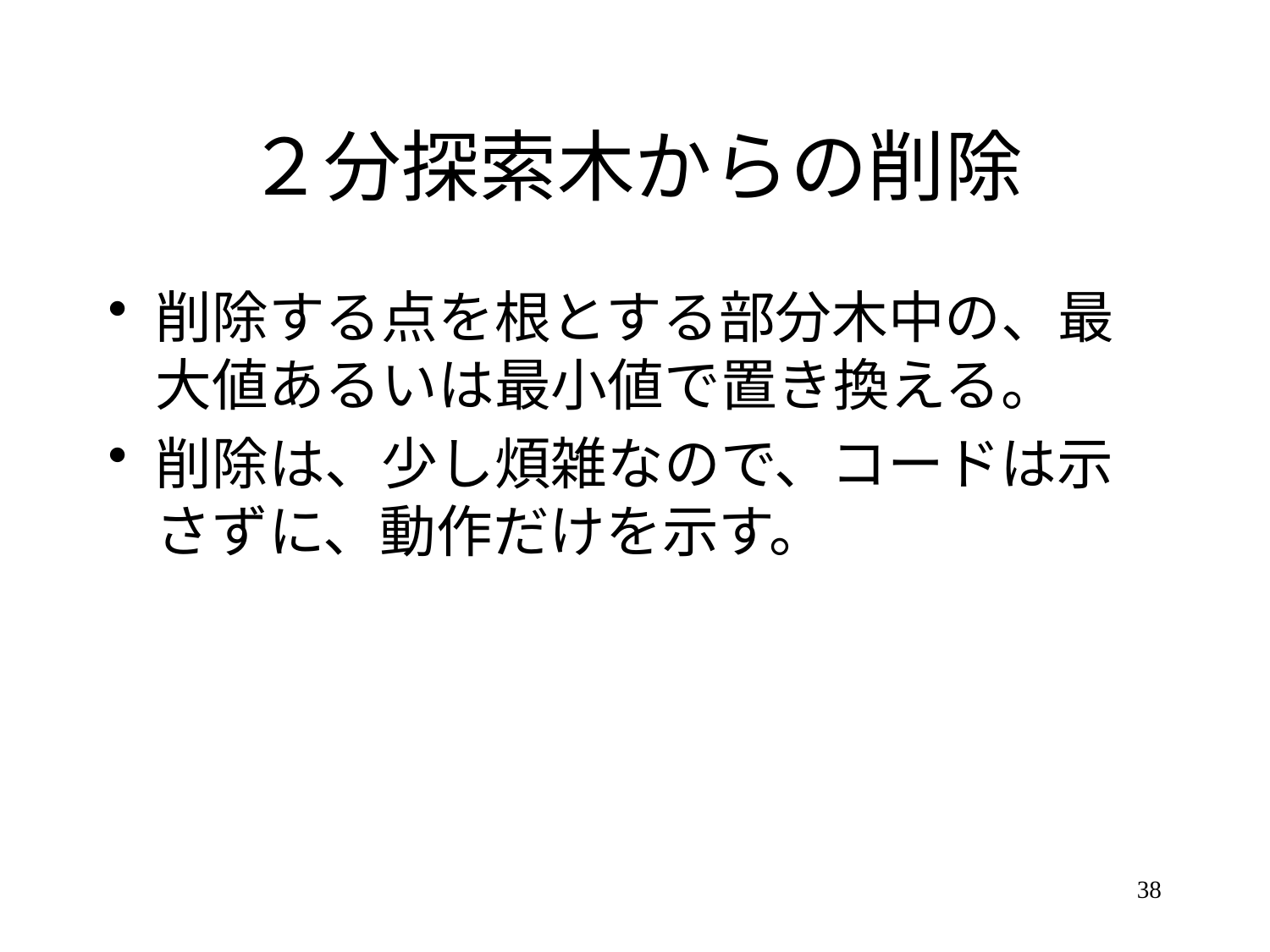

# ２分探索木からの削除
削除する点を根とする部分木中の、最大値あるいは最小値で置き換える。
削除は、少し煩雑なので、コードは示さずに、動作だけを示す。

38